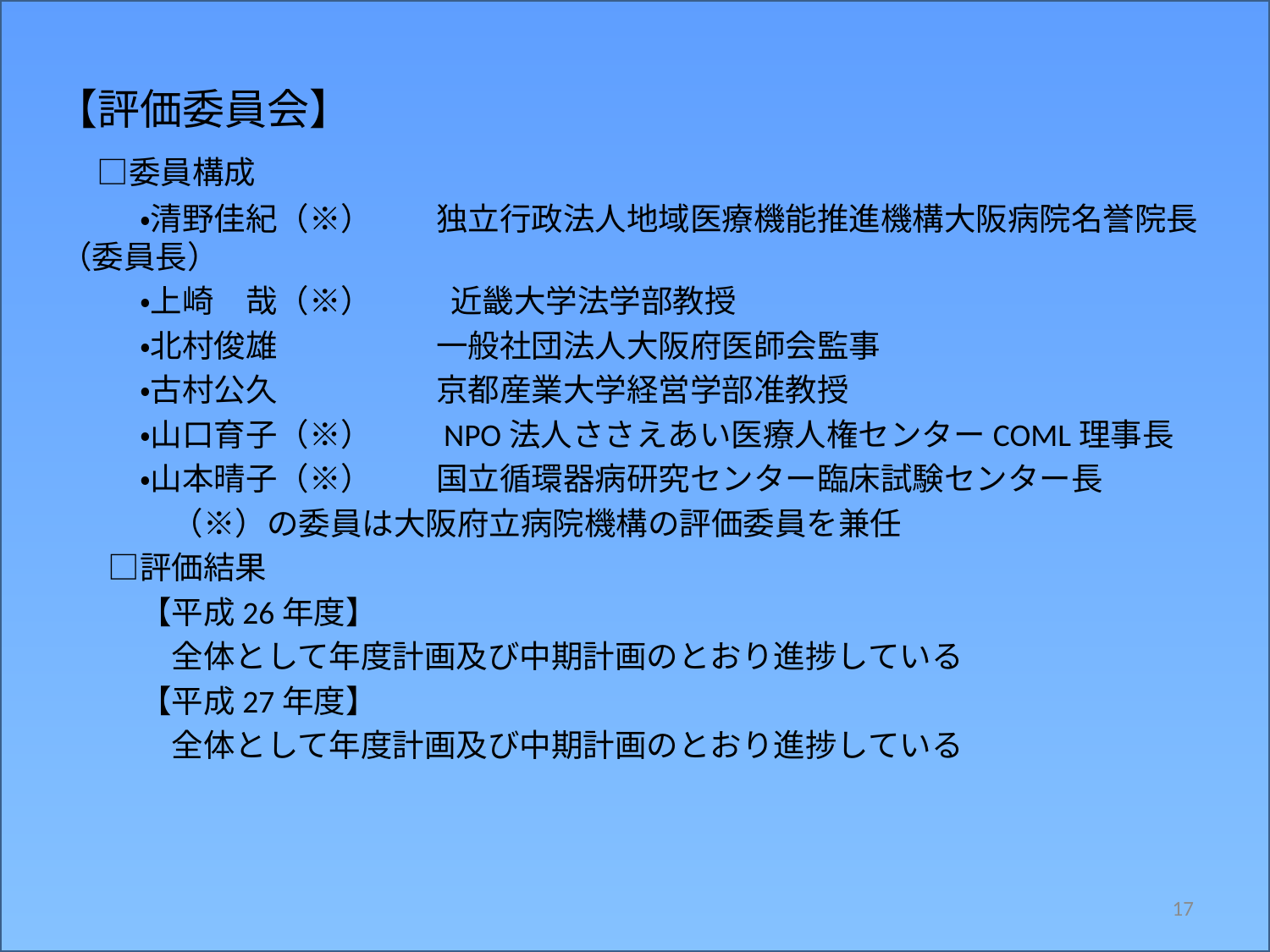

【評価委員会】
　　□委員構成
　　　　・清野佳紀（※）　　独立行政法人地域医療機能推進機構大阪病院名誉院長（委員長）
　　　　・上崎　哉（※）　　  近畿大学法学部教授
　　　　・北村俊雄　　　　　一般社団法人大阪府医師会監事
　　　　・古村公久　　　　　京都産業大学経営学部准教授
　　　　・山口育子（※）　　NPO法人ささえあい医療人権センターCOML理事長
　　　　・山本晴子（※）　　国立循環器病研究センター臨床試験センター長
　　　　　（※）の委員は大阪府立病院機構の評価委員を兼任
　　　□評価結果
　　　　【平成26年度】
　　　　　全体として年度計画及び中期計画のとおり進捗している
　　　　【平成27年度】
　　　　　全体として年度計画及び中期計画のとおり進捗している

17